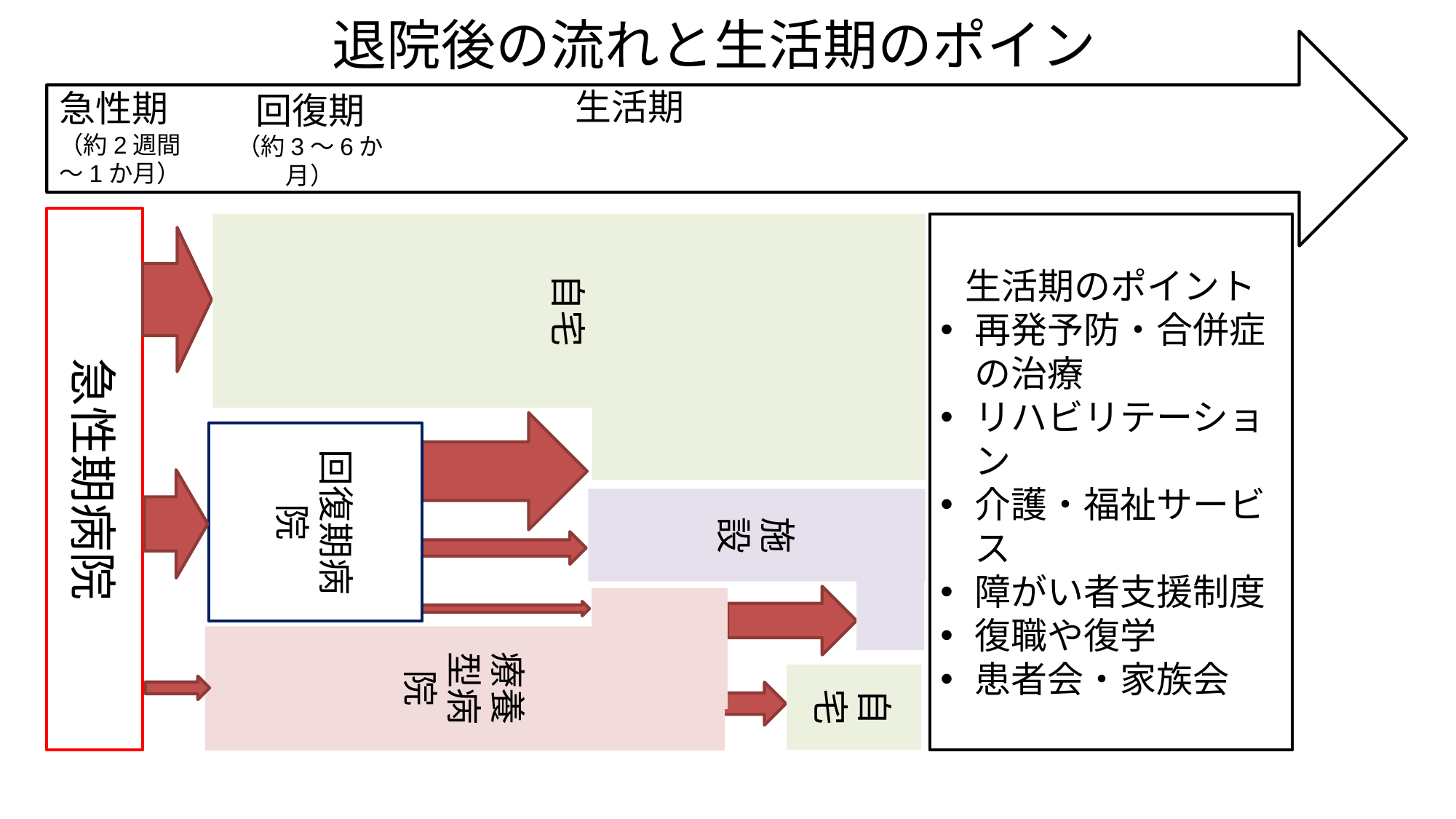

退院後の流れと生活期のポイント

生活期
急性期
（約2週間
～1か月）
回復期
（約3～6か月）
急性期病院
自宅

生活期のポイント
再発予防・合併症の治療
リハビリテーション
介護・福祉サービス
障がい者支援制度
復職や復学
患者会・家族会

回復期病院

施設

療養型病院

自宅